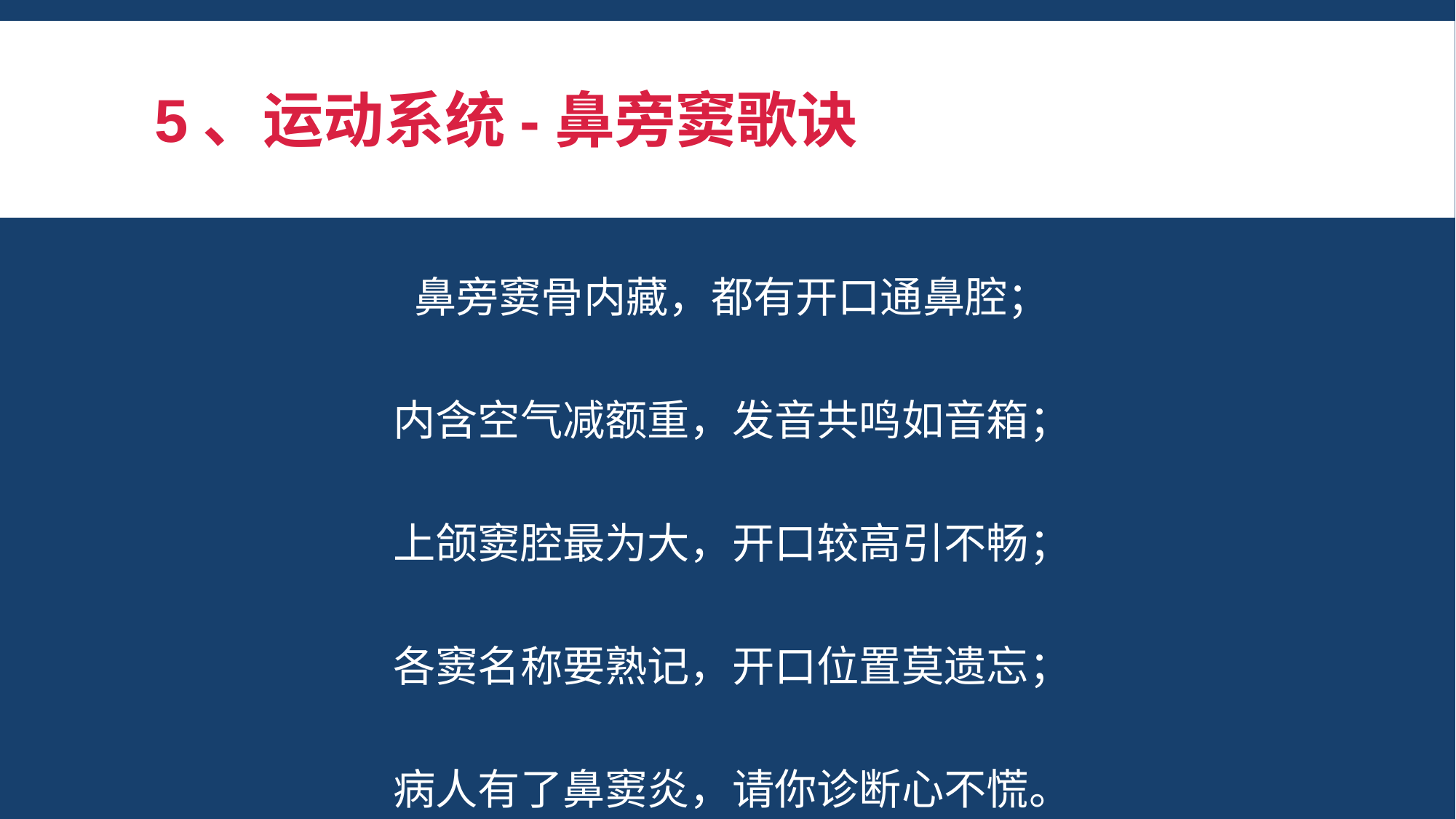

# 5、运动系统-鼻旁窦歌诀
鼻旁窦骨内藏，都有开口通鼻腔；
内含空气减额重，发音共鸣如音箱；
上颌窦腔最为大，开口较高引不畅；
各窦名称要熟记，开口位置莫遗忘；
病人有了鼻窦炎，请你诊断心不慌。